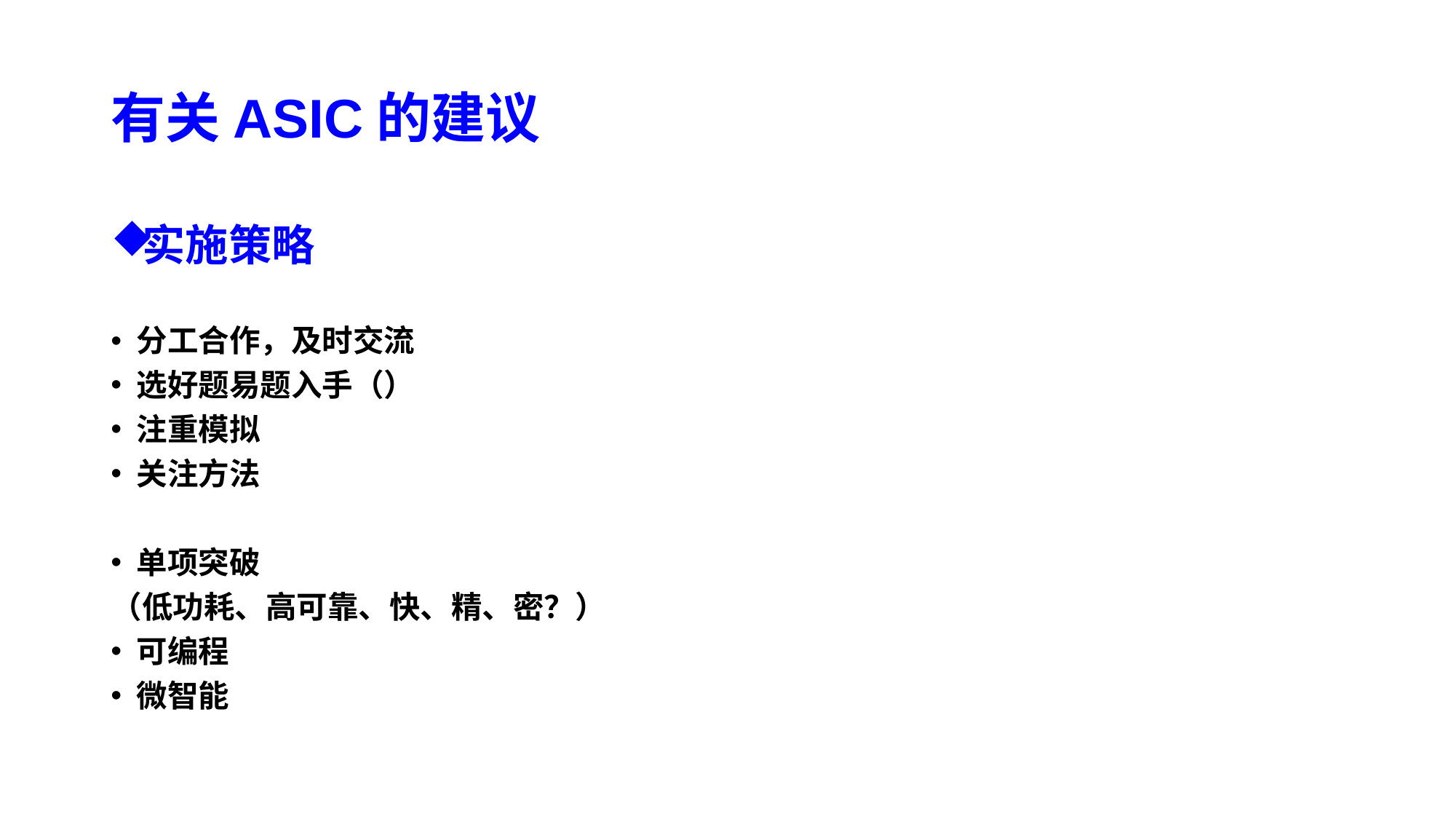

# 有关ASIC的建议
实施策略

分工合作，及时交流
选好题易题入手（）
注重模拟
关注方法

单项突破
（低功耗、高可靠、快、精、密？）
可编程
微智能